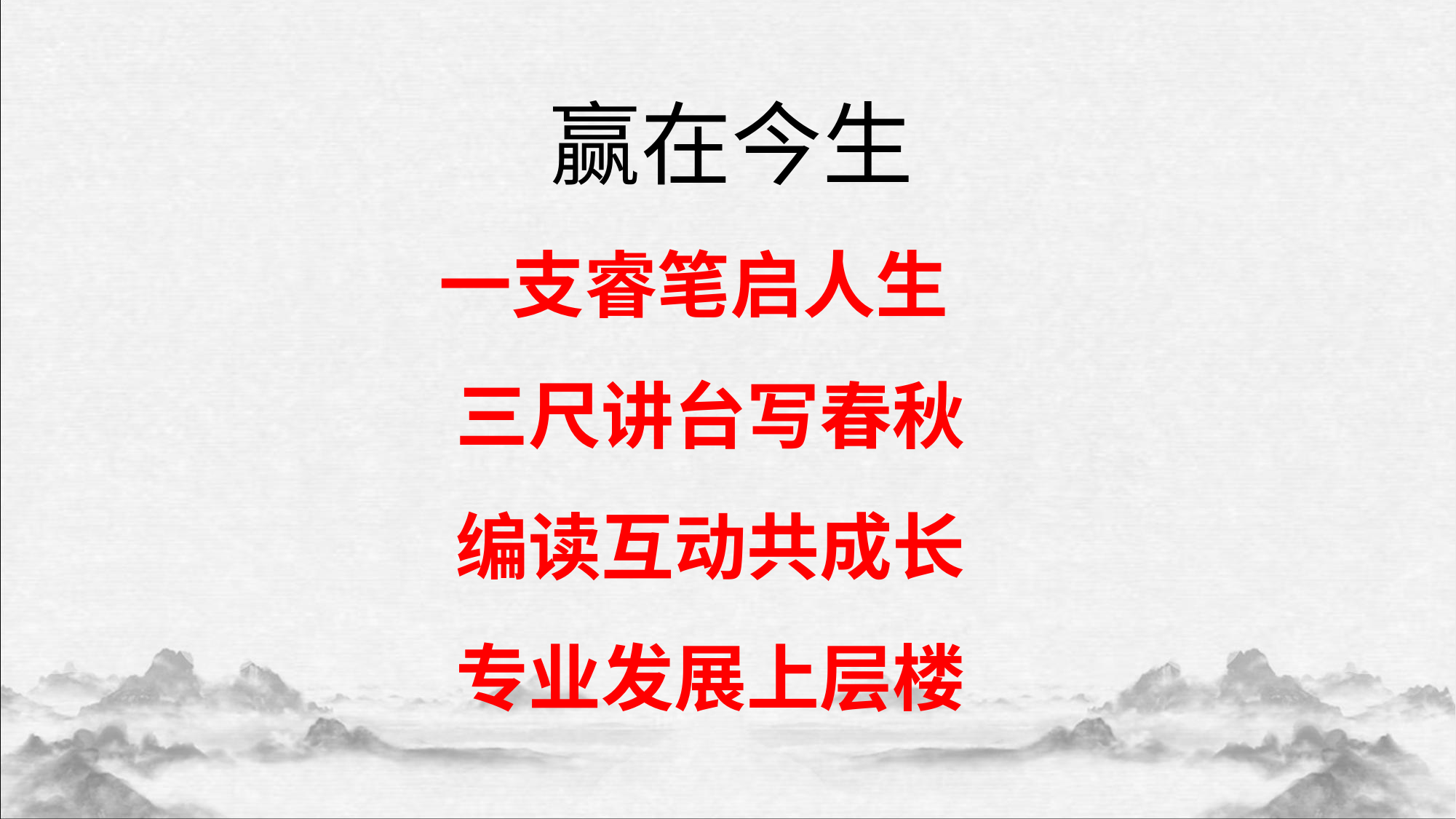

赢在今生
一支睿笔启人生
三尺讲台写春秋
编读互动共成长
专业发展上层楼